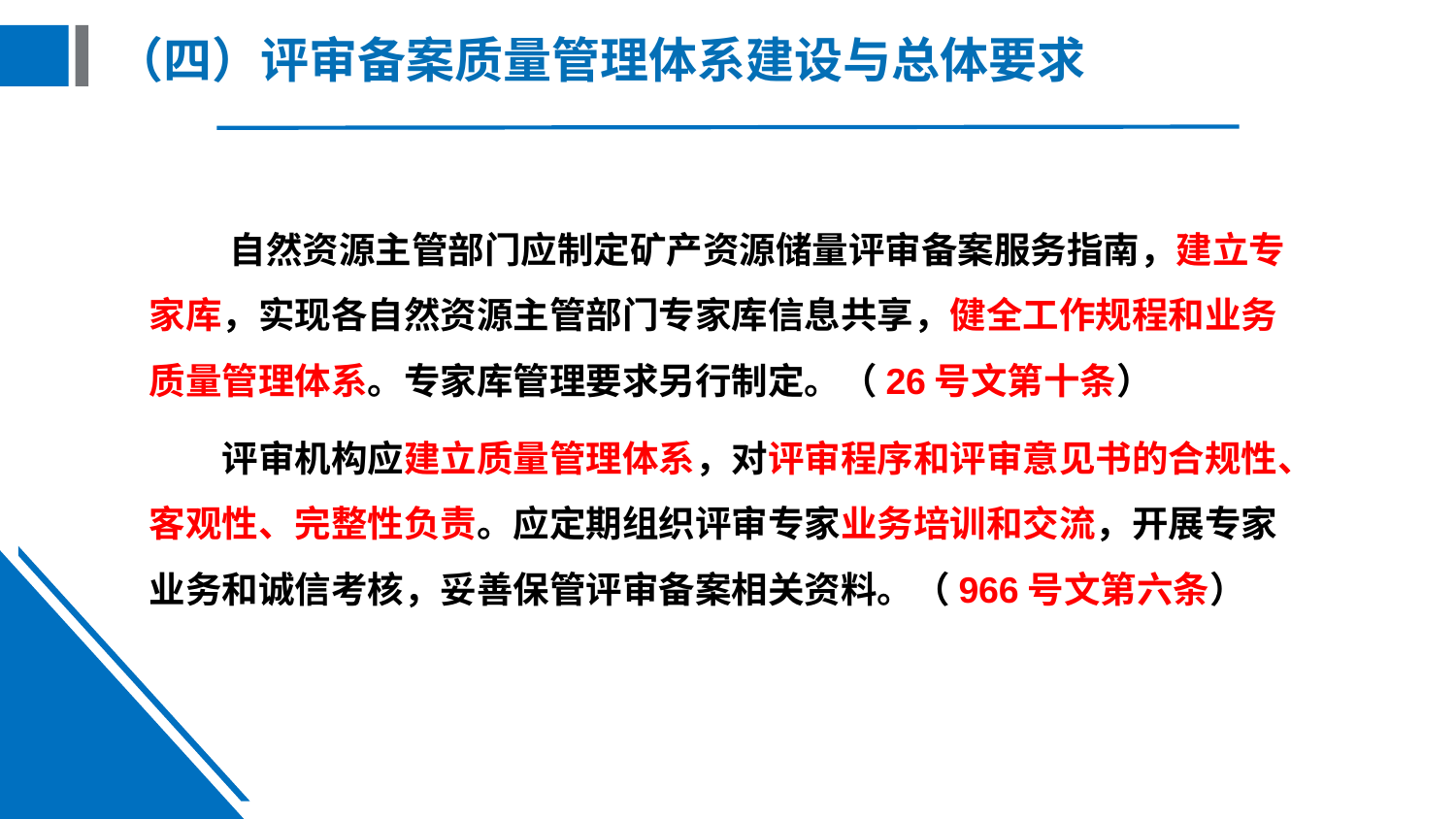

# （四）评审备案质量管理体系建设与总体要求
自然资源主管部门应制定矿产资源储量评审备案服务指南，建立专家库，实现各自然资源主管部门专家库信息共享，健全工作规程和业务质量管理体系。专家库管理要求另行制定。（26号文第十条）
评审机构应建立质量管理体系，对评审程序和评审意见书的合规性、客观性、完整性负责。应定期组织评审专家业务培训和交流，开展专家业务和诚信考核，妥善保管评审备案相关资料。（966号文第六条）
23